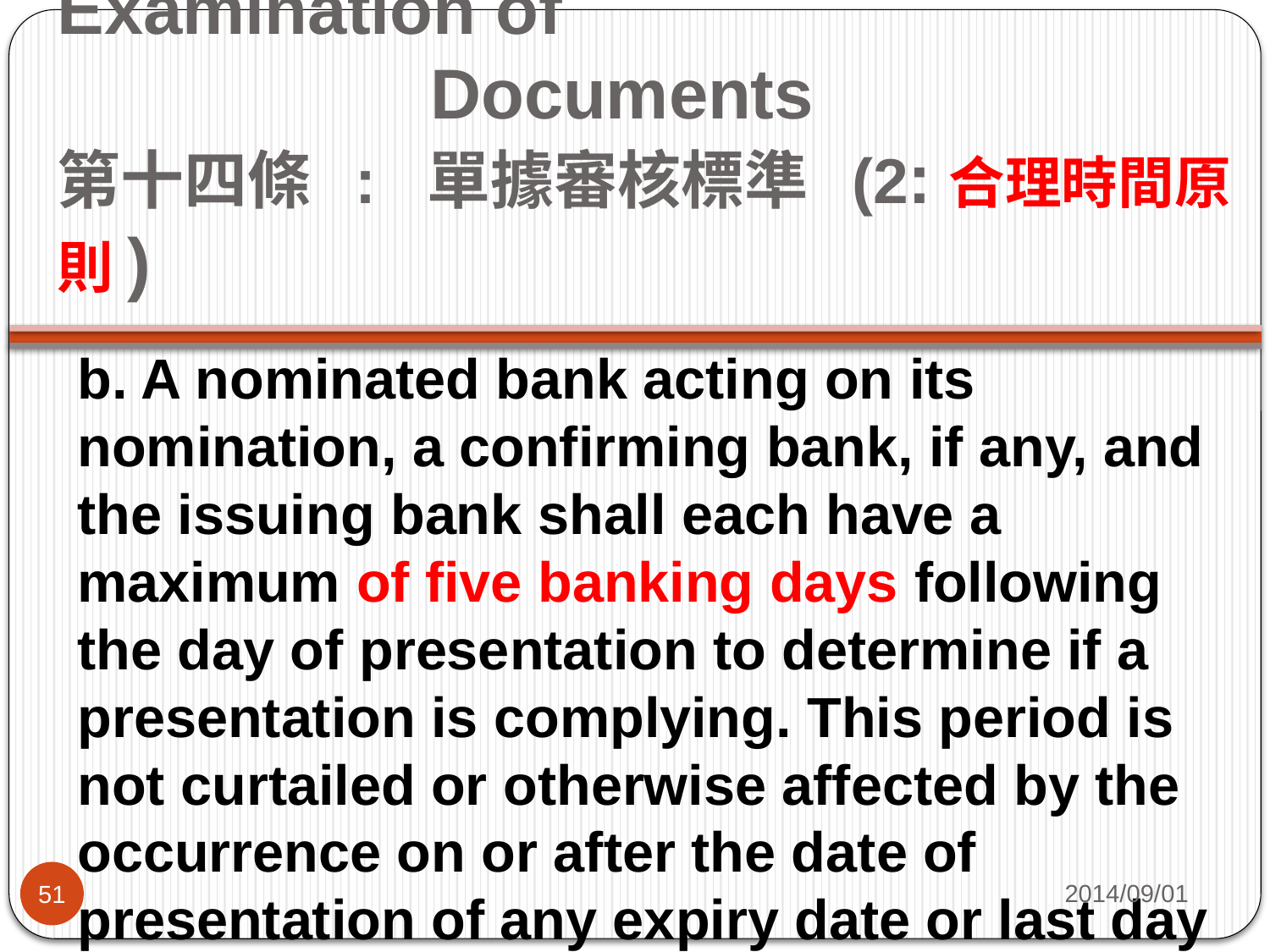

# Article 14:  Standard for Examination of Documents      第十四條  :  單據審核標準  (2:合理時間原則)
b. A nominated bank acting on its nomination, a confirming bank, if any, and the issuing bank shall each have a maximum of five banking days following the day of presentation to determine if a presentation is complying. This period is not curtailed or otherwise affected by the occurrence on or after the date of presentation of any expiry date or last day for presentation.
2014/09/01
51